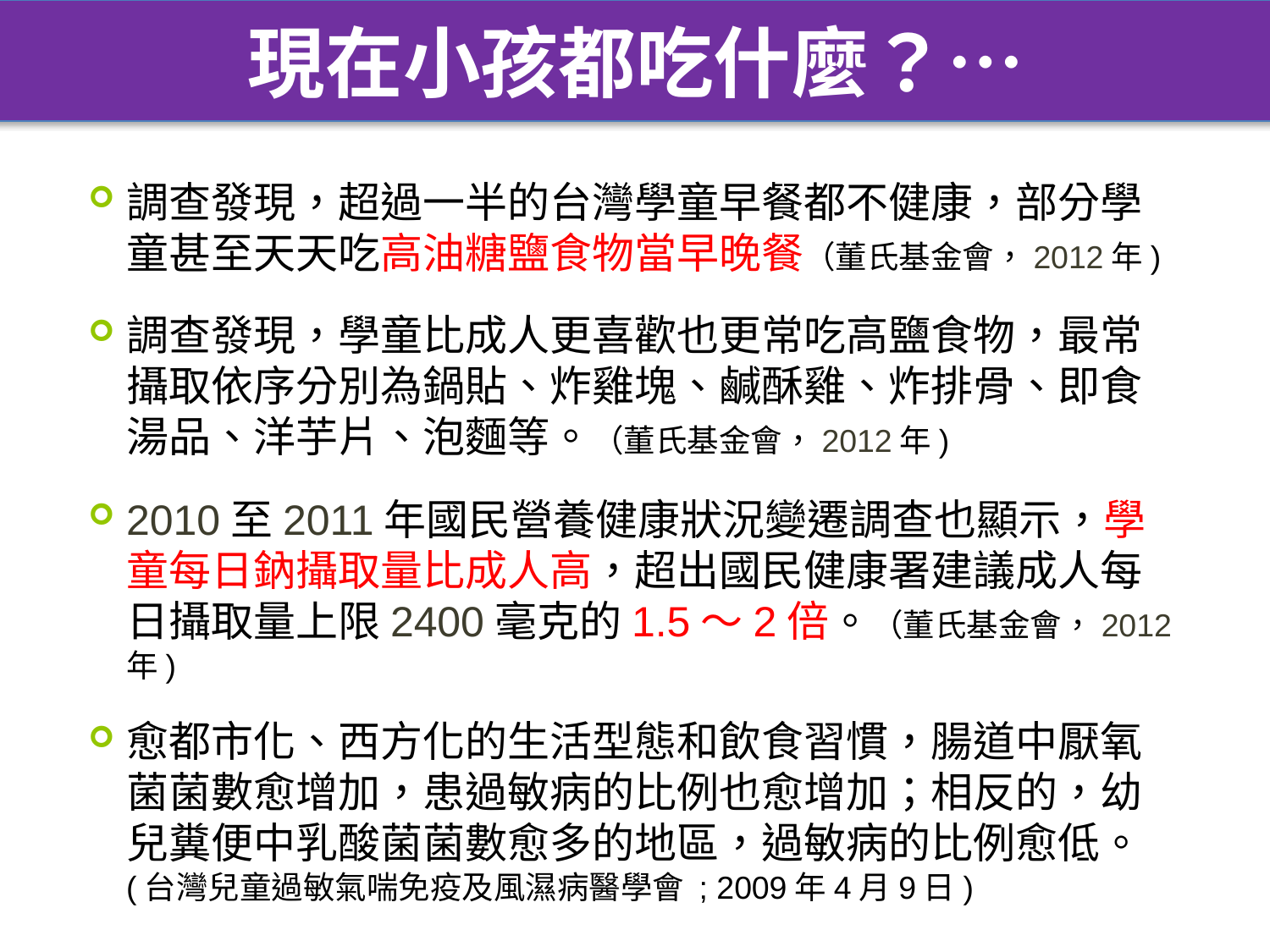

現在小孩都吃什麼？…
調查發現，超過一半的台灣學童早餐都不健康，部分學童甚至天天吃高油糖鹽食物當早晚餐（董氏基金會，2012年)
調查發現，學童比成人更喜歡也更常吃高鹽食物，最常攝取依序分別為鍋貼、炸雞塊、鹹酥雞、炸排骨、即食湯品、洋芋片、泡麵等。（董氏基金會，2012年)
2010至2011年國民營養健康狀況變遷調查也顯示，學童每日鈉攝取量比成人高，超出國民健康署建議成人每日攝取量上限2400毫克的1.5～2倍。（董氏基金會，2012年)
愈都市化、西方化的生活型態和飲食習慣，腸道中厭氧菌菌數愈增加，患過敏病的比例也愈增加；相反的，幼兒糞便中乳酸菌菌數愈多的地區，過敏病的比例愈低。 (台灣兒童過敏氣喘免疫及風濕病醫學會 ; 2009年4月9日)